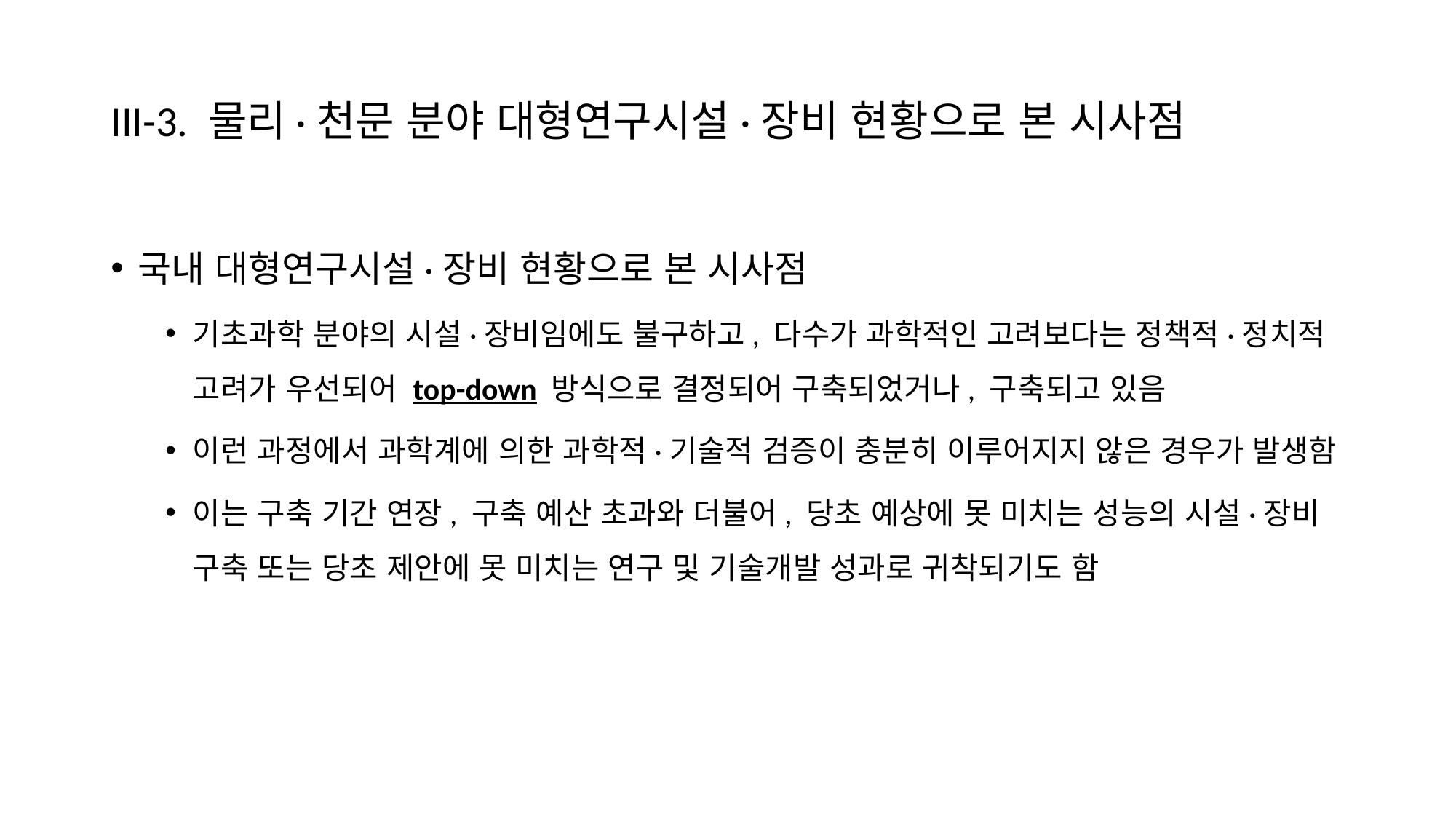

# III-3. 물리·천문 분야 대형연구시설·장비 현황으로 본 시사점
국내 대형연구시설·장비 현황으로 본 시사점
기초과학 분야의 시설·장비임에도 불구하고, 다수가 과학적인 고려보다는 정책적·정치적 고려가 우선되어 top-down 방식으로 결정되어 구축되었거나, 구축되고 있음
이런 과정에서 과학계에 의한 과학적·기술적 검증이 충분히 이루어지지 않은 경우가 발생함
이는 구축 기간 연장, 구축 예산 초과와 더불어, 당초 예상에 못 미치는 성능의 시설·장비 구축 또는 당초 제안에 못 미치는 연구 및 기술개발 성과로 귀착되기도 함